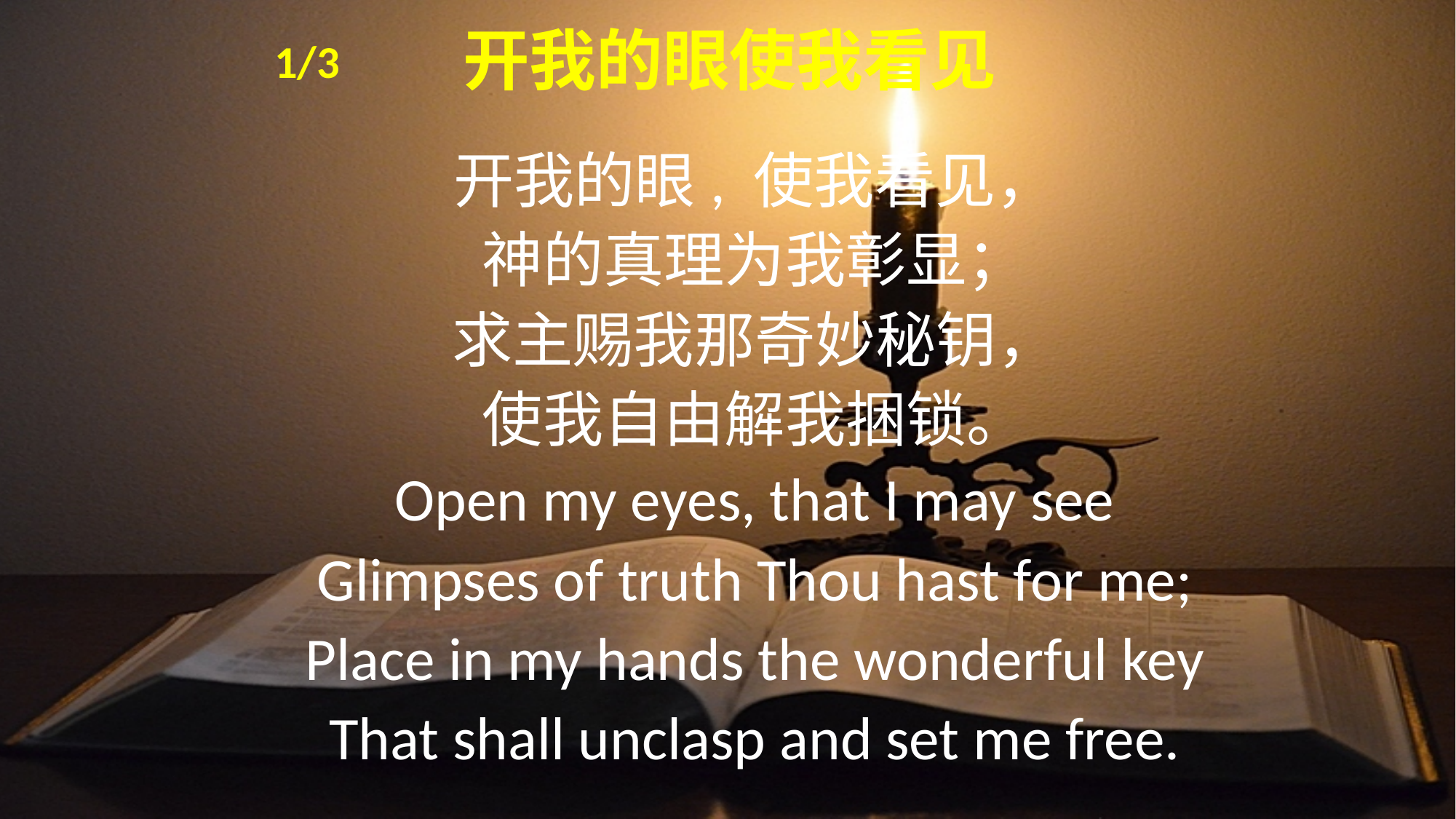

1/3
# 开我的眼使我看见
开我的眼, 使我看见，
神的真理为我彰显；
求主赐我那奇妙秘钥，
使我自由解我捆锁。
Open my eyes, that I may see
Glimpses of truth Thou hast for me;
Place in my hands the wonderful key
That shall unclasp and set me free.